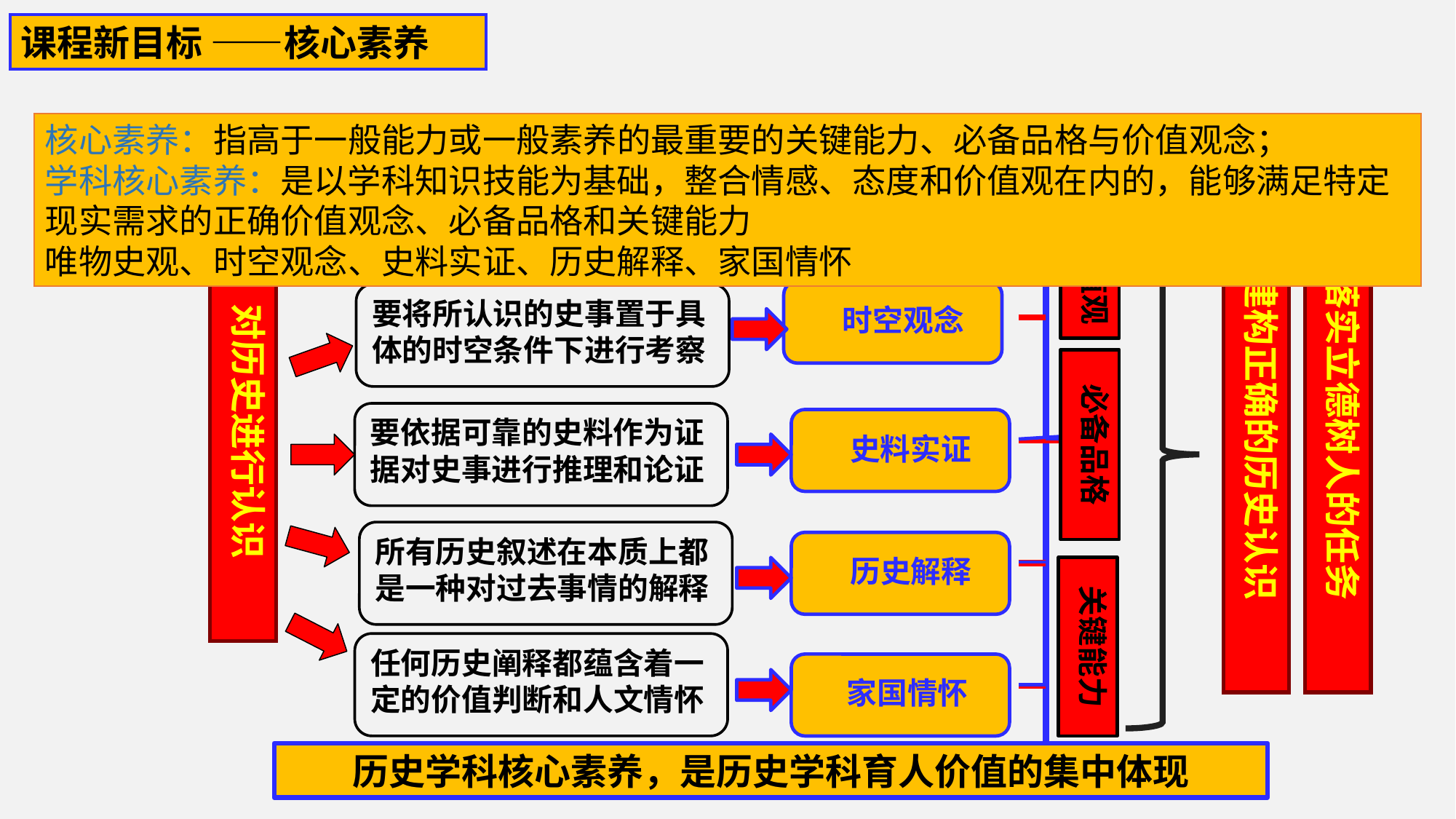

课程新目标 ——核心素养
核心素养：指高于一般能力或一般素养的最重要的关键能力、必备品格与价值观念；
学科核心素养：是以学科知识技能为基础，整合情感、态度和价值观在内的，能够满足特定现实需求的正确价值观念、必备品格和关键能力
唯物史观、时空观念、史料实证、历史解释、家国情怀
要通过唯物史观对所认识的史事全面客观进行考察
  唯物史观
正确价值观

建构正确的历史认识
落实立德树人的任务

对历史进行认识

  时空观念
要将所认识的史事置于具
体的时空条件下进行考察

必备品格
要依据可靠的史料作为证据对史事进行推理和论证
  史料实证

所有历史叙述在本质上都是一种对过去事情的解释

  历史解释

关键能力

任何历史阐释都蕴含着一定的价值判断和人文情怀
 家国情怀

历史学科核心素养，是历史学科育人价值的集中体现